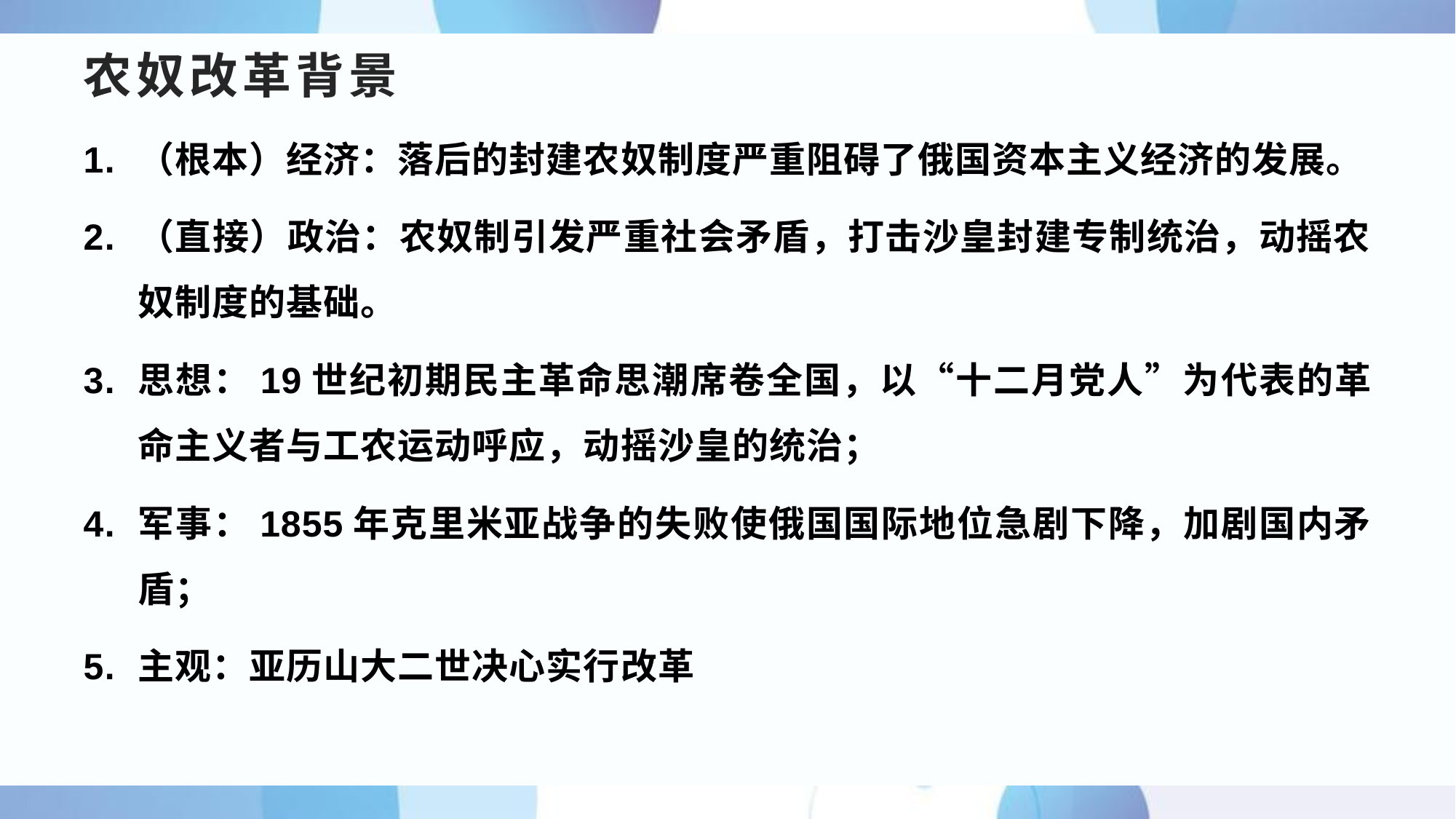

农奴改革背景
（根本）经济：落后的封建农奴制度严重阻碍了俄国资本主义经济的发展。
（直接）政治：农奴制引发严重社会矛盾，打击沙皇封建专制统治，动摇农奴制度的基础。
思想：19世纪初期民主革命思潮席卷全国，以“十二月党人”为代表的革命主义者与工农运动呼应，动摇沙皇的统治；
军事：1855年克里米亚战争的失败使俄国国际地位急剧下降，加剧国内矛盾；
主观：亚历山大二世决心实行改革